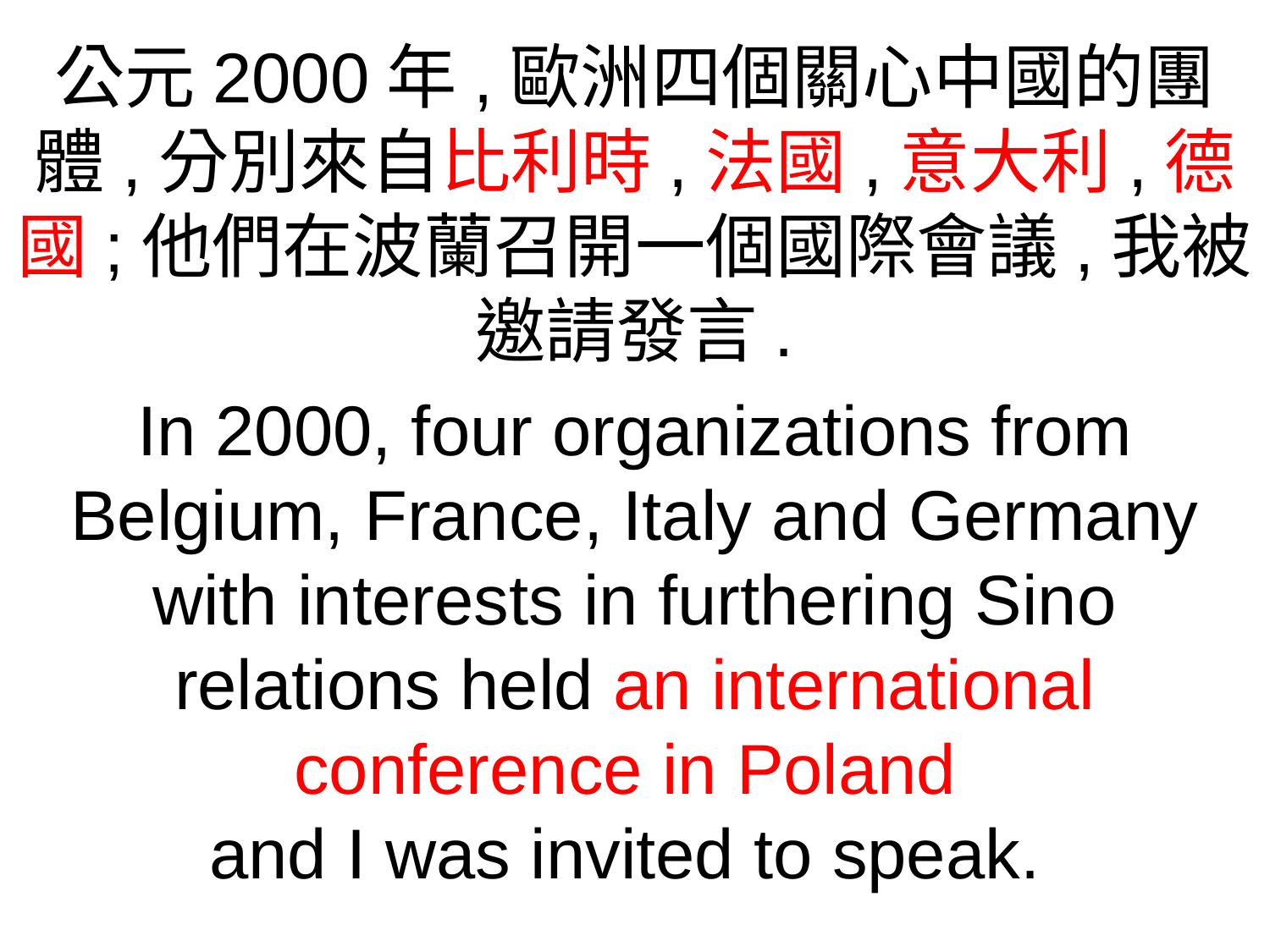

公元2000年,歐洲四個關心中國的團體,分別來自比利時,法國,意大利,德國;他們在波蘭召開一個國際會議,我被邀請發言.
In 2000, four organizations from Belgium, France, Italy and Germany with interests in furthering Sino relations held an international conference in Poland
and I was invited to speak.